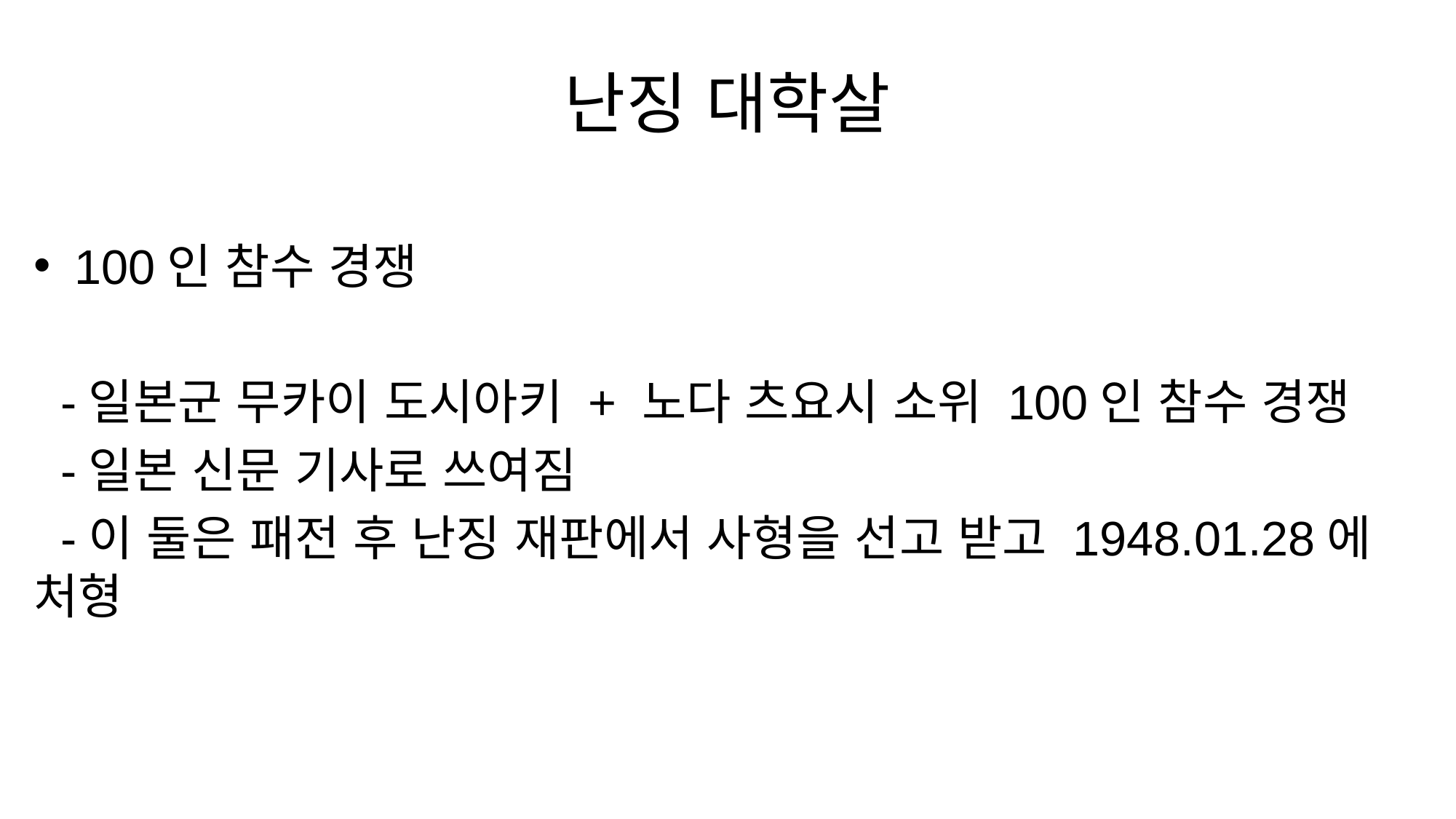

# 난징 대학살
100인 참수 경쟁

  -일본군 무카이 도시아키 + 노다 츠요시 소위 100인 참수 경쟁
  -일본 신문 기사로 쓰여짐
  -이 둘은 패전 후 난징 재판에서 사형을 선고 받고 1948.01.28에 처형